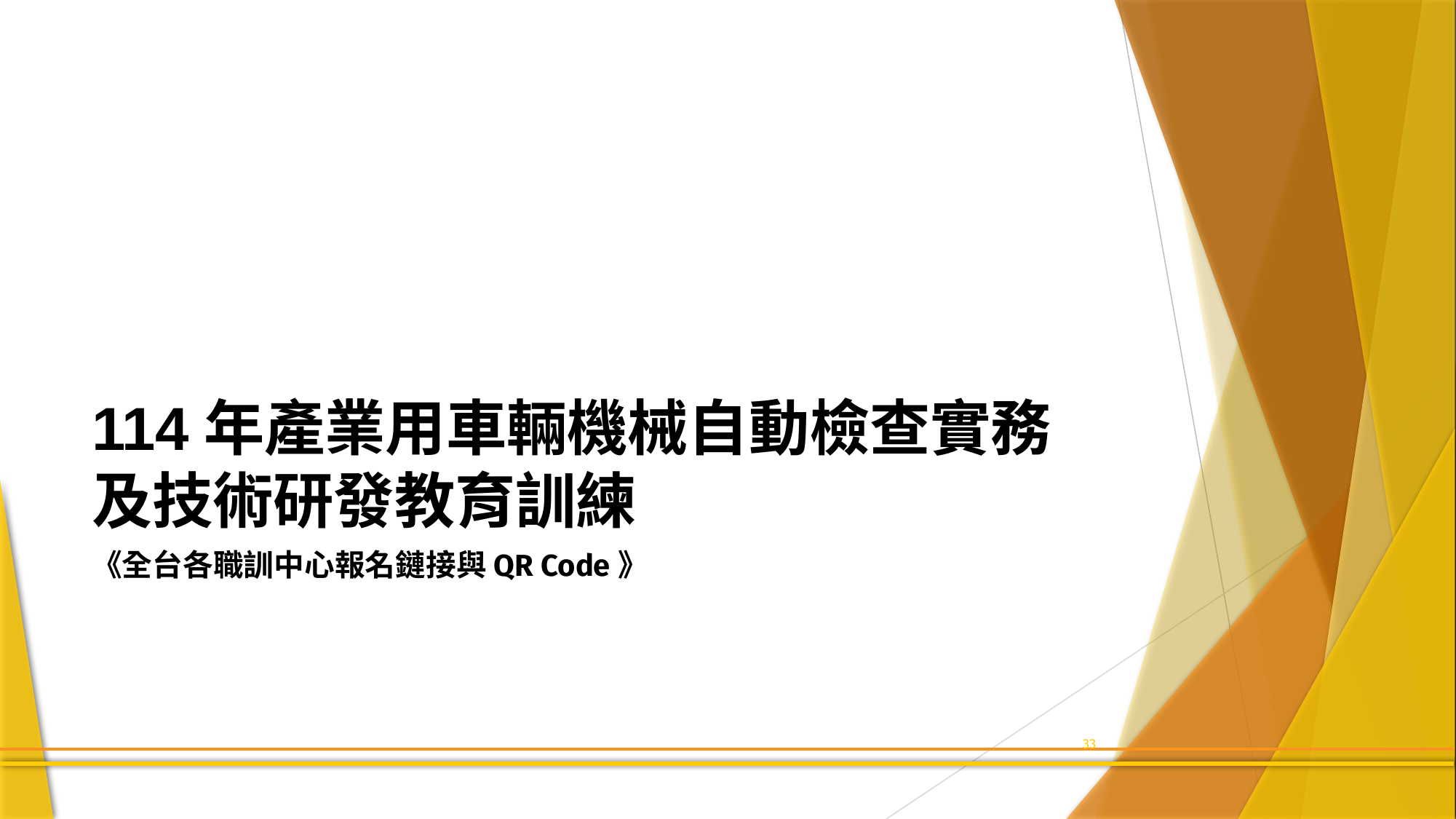

# 114年產業用車輛機械自動檢查實務及技術研發教育訓練
《全台各職訓中心報名鏈接與QR Code》
33